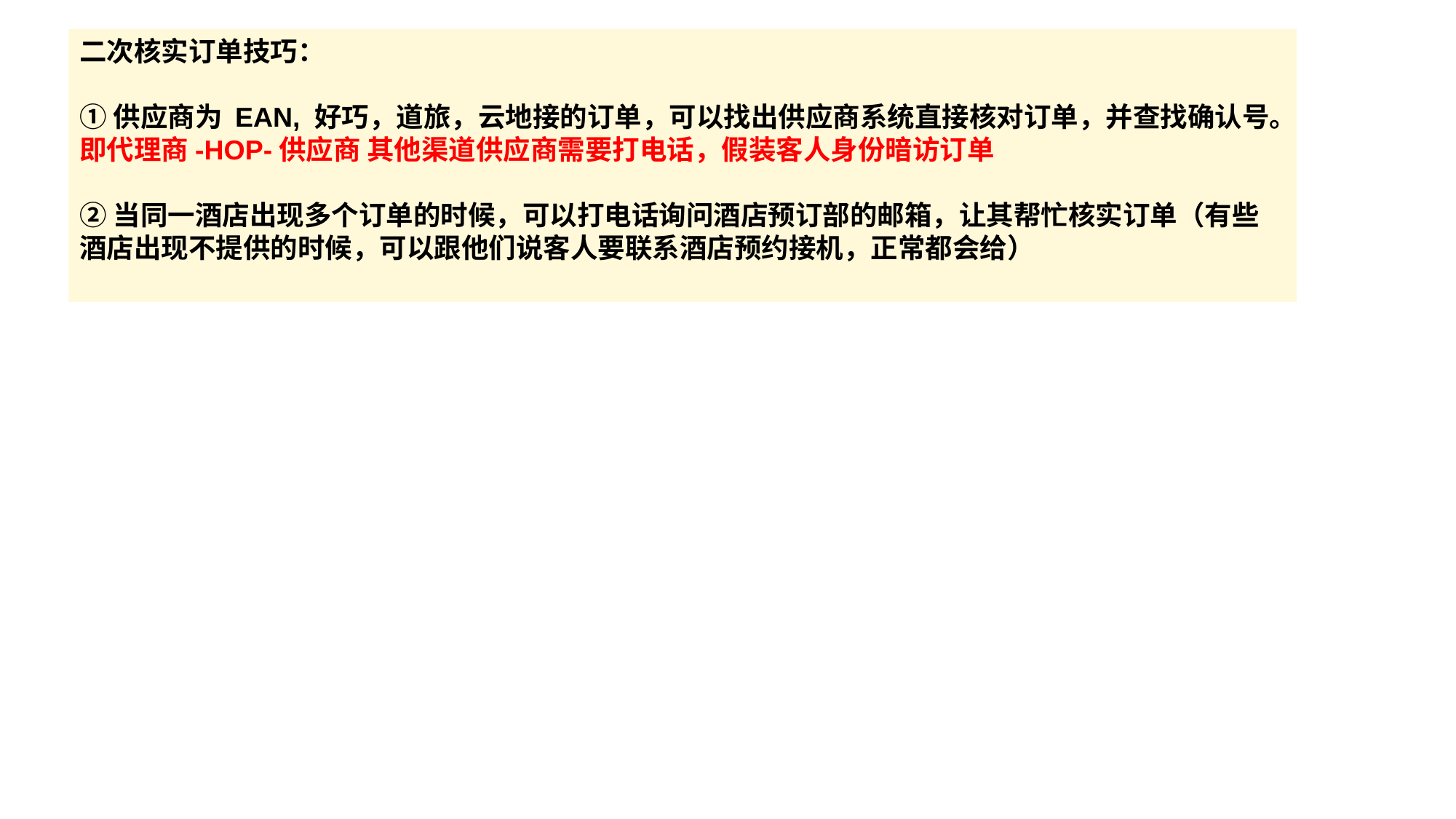

二次核实订单技巧：

①供应商为 EAN, 好巧，道旅，云地接的订单，可以找出供应商系统直接核对订单，并查找确认号。
即代理商-HOP-供应商 其他渠道供应商需要打电话，假装客人身份暗访订单

②当同一酒店出现多个订单的时候，可以打电话询问酒店预订部的邮箱，让其帮忙核实订单（有些酒店出现不提供的时候，可以跟他们说客人要联系酒店预约接机，正常都会给）